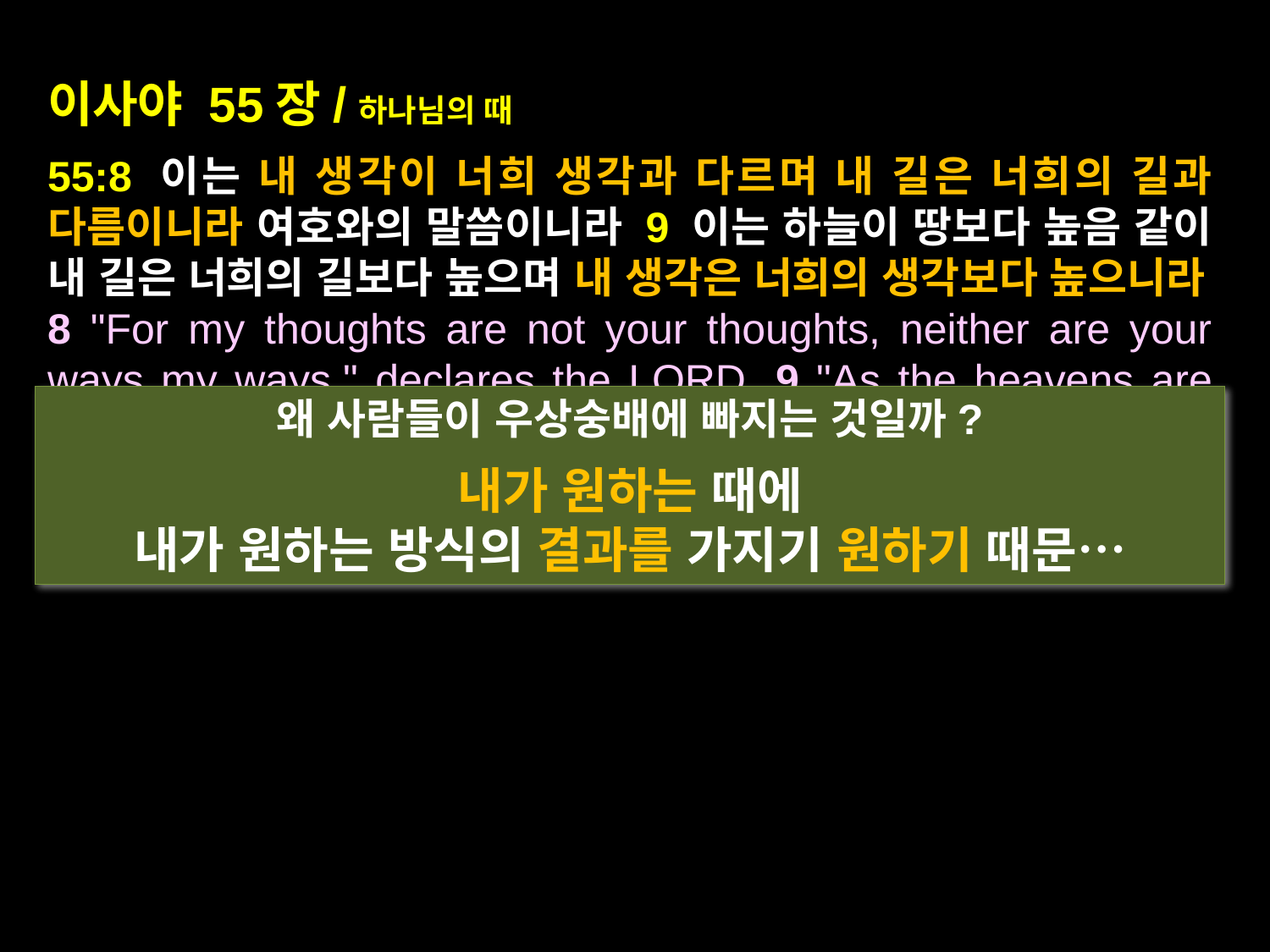

이사야 55장/하나님의 때

55:8 이는 내 생각이 너희 생각과 다르며 내 길은 너희의 길과 다름이니라 여호와의 말씀이니라 9 이는 하늘이 땅보다 높음 같이 내 길은 너희의 길보다 높으며 내 생각은 너희의 생각보다 높으니라
8 "For my thoughts are not your thoughts, neither are your ways my ways," declares the LORD. 9 "As the heavens are higher than the earth, so are my ways higher than your ways and my thoughts than your thoughts.
왜 사람들이 우상숭배에 빠지는 것일까?

내가 원하는 때에
내가 원하는 방식의 결과를 가지기 원하기 때문…